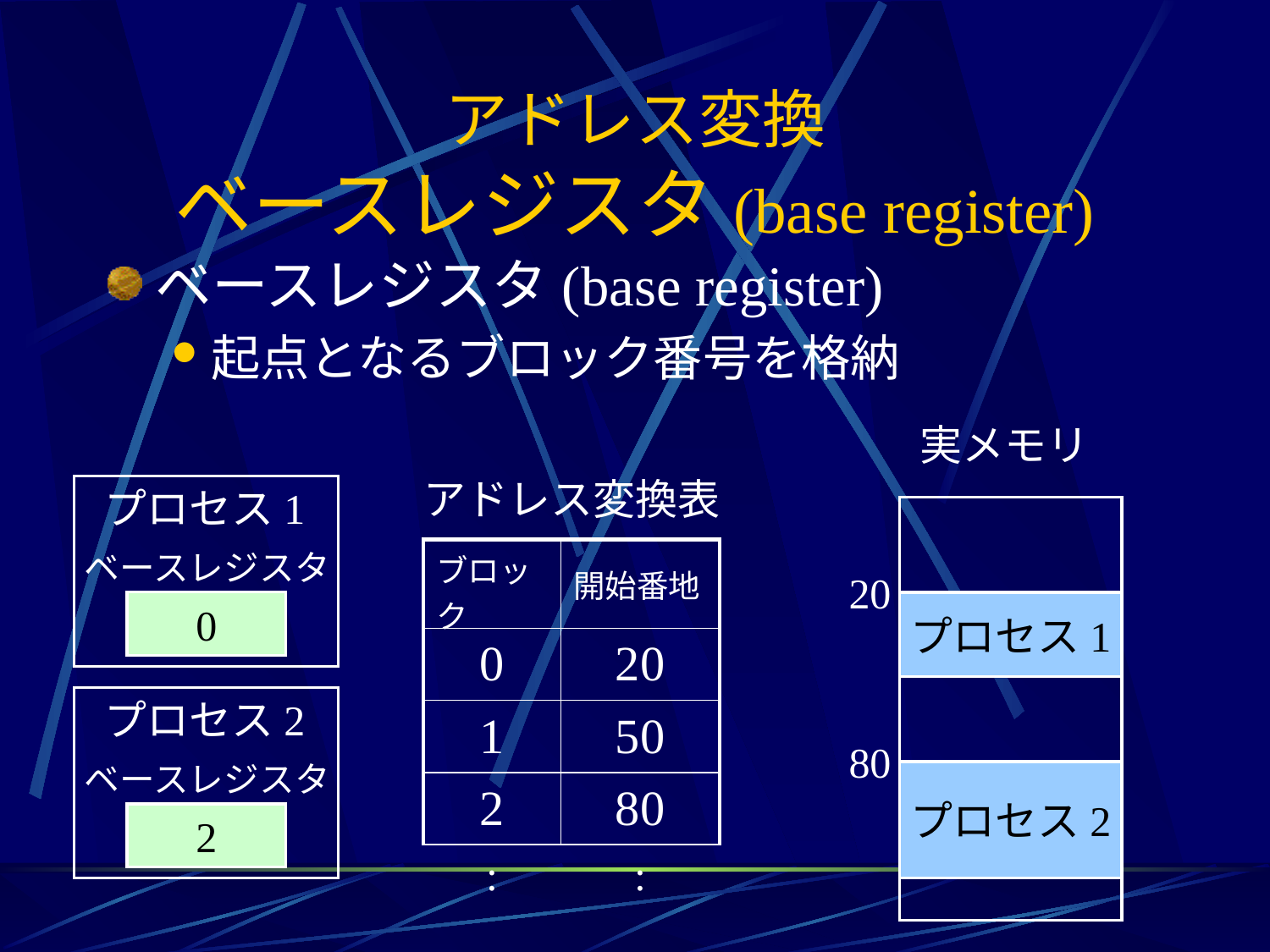

# アドレス変換 ベースレジスタ(base register)
ベースレジスタ(base register)
起点となるブロック番号を格納
実メモリ
アドレス変換表

プロセス1
ベースレジスタ
0

| ブロック | 開始番地 |
| --- | --- |
| 0 | 20 |
| 1 | 50 |
| 2 | 80 |
| : | : |
20
プロセス1

プロセス2
ベースレジスタ
2
80
プロセス2